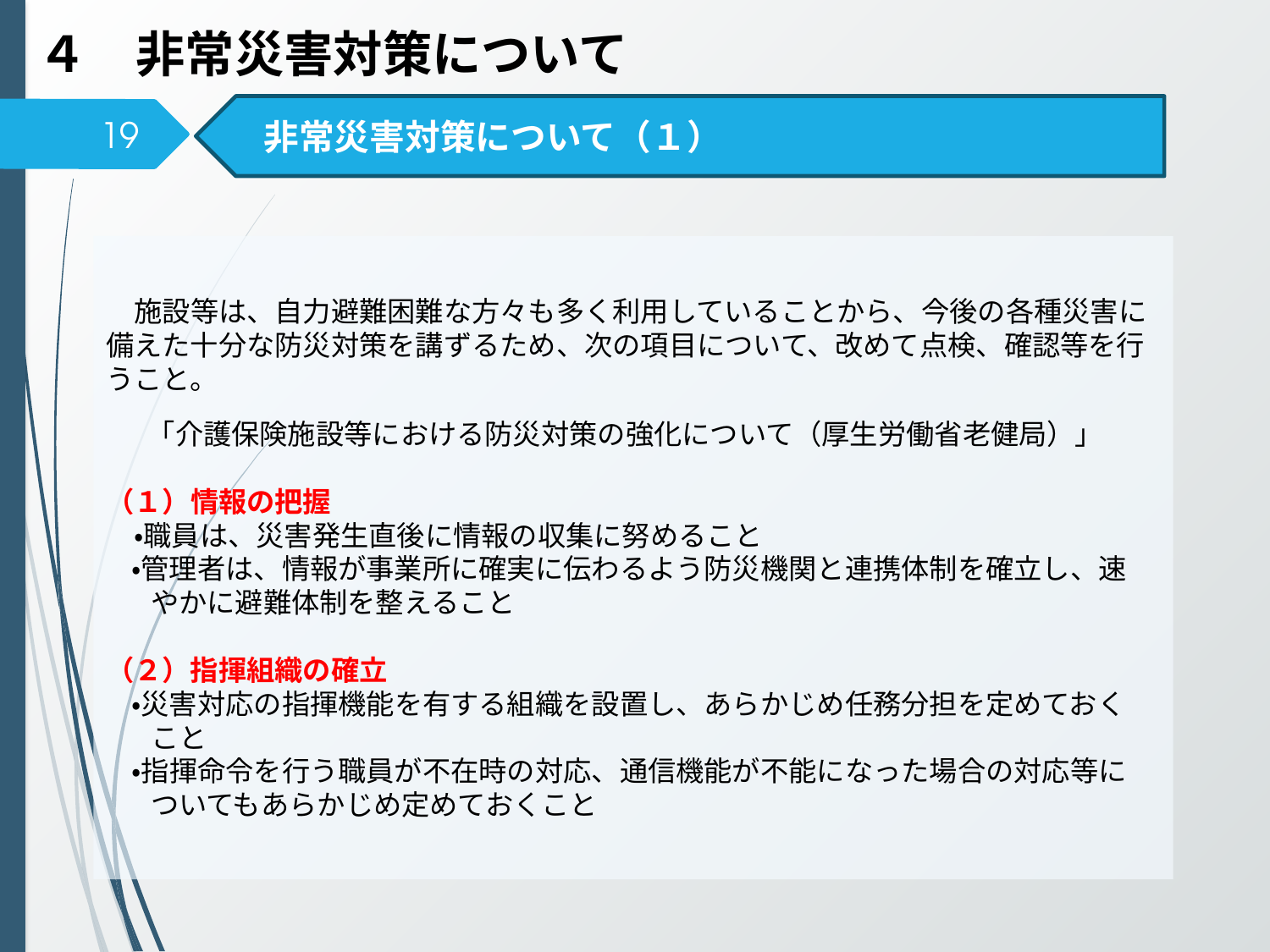

# ４　非常災害対策について
　非常災害対策について（１）
19
　施設等は、自力避難困難な方々も多く利用していることから、今後の各種災害に備えた十分な防災対策を講ずるため、次の項目について、改めて点検、確認等を行うこと。
 　「介護保険施設等における防災対策の強化について（厚生労働省老健局）」

（１）情報の把握
　・職員は、災害発生直後に情報の収集に努めること
   ・管理者は、情報が事業所に確実に伝わるよう防災機関と連携体制を確立し、速
      やかに避難体制を整えること

（２）指揮組織の確立
   ・災害対応の指揮機能を有する組織を設置し、あらかじめ任務分担を定めておく
      こと
   ・指揮命令を行う職員が不在時の対応、通信機能が不能になった場合の対応等に
      ついてもあらかじめ定めておくこと